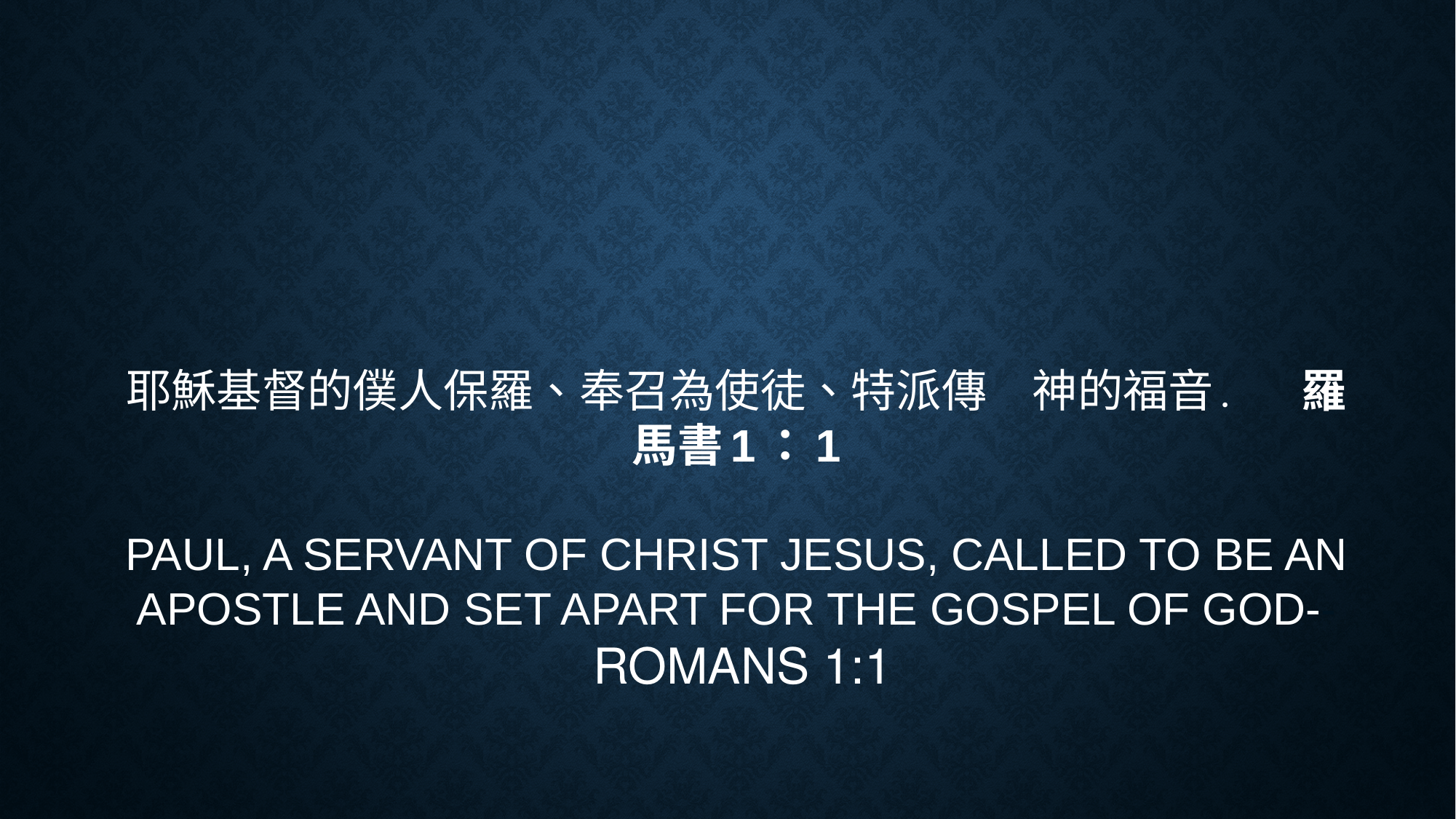

# 耶穌基督的僕人保羅、奉召為使徒、特派傳　神的福音.       羅馬書1：1 Paul, a servant of Christ Jesus, called to be an apostle and set apart for the gospel of God--  Romans 1:1
-